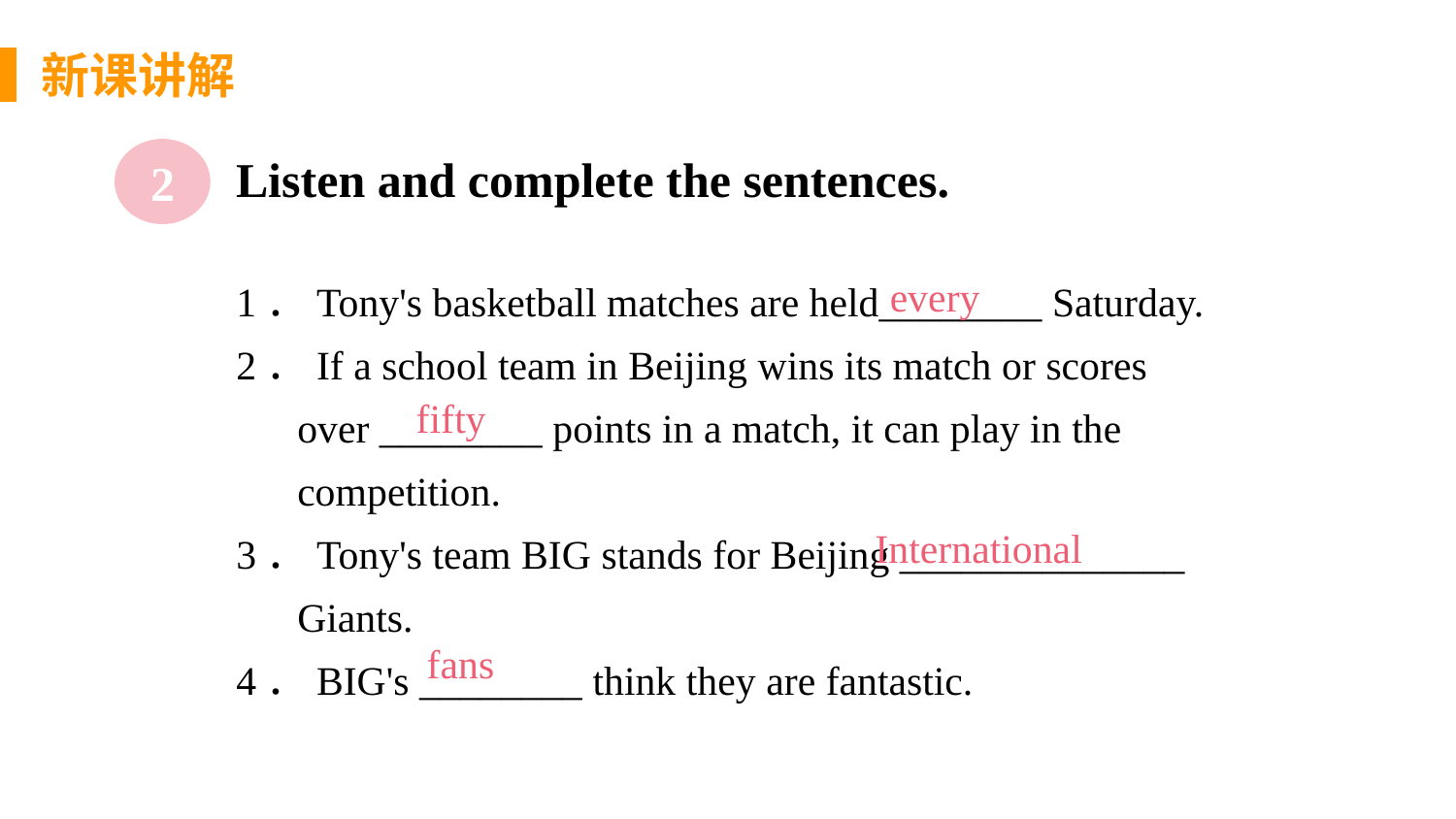

新课讲解

2
Listen and complete the sentences.
1．Tony's basketball matches are held________ Saturday.
2．If a school team in Beijing wins its match or scores
      over ________ points in a match, it can play in the
      competition.
3．Tony's team BIG stands for Beijing ______________
      Giants.
4．BIG's ________ think they are fantastic.
every
fifty
International
fans